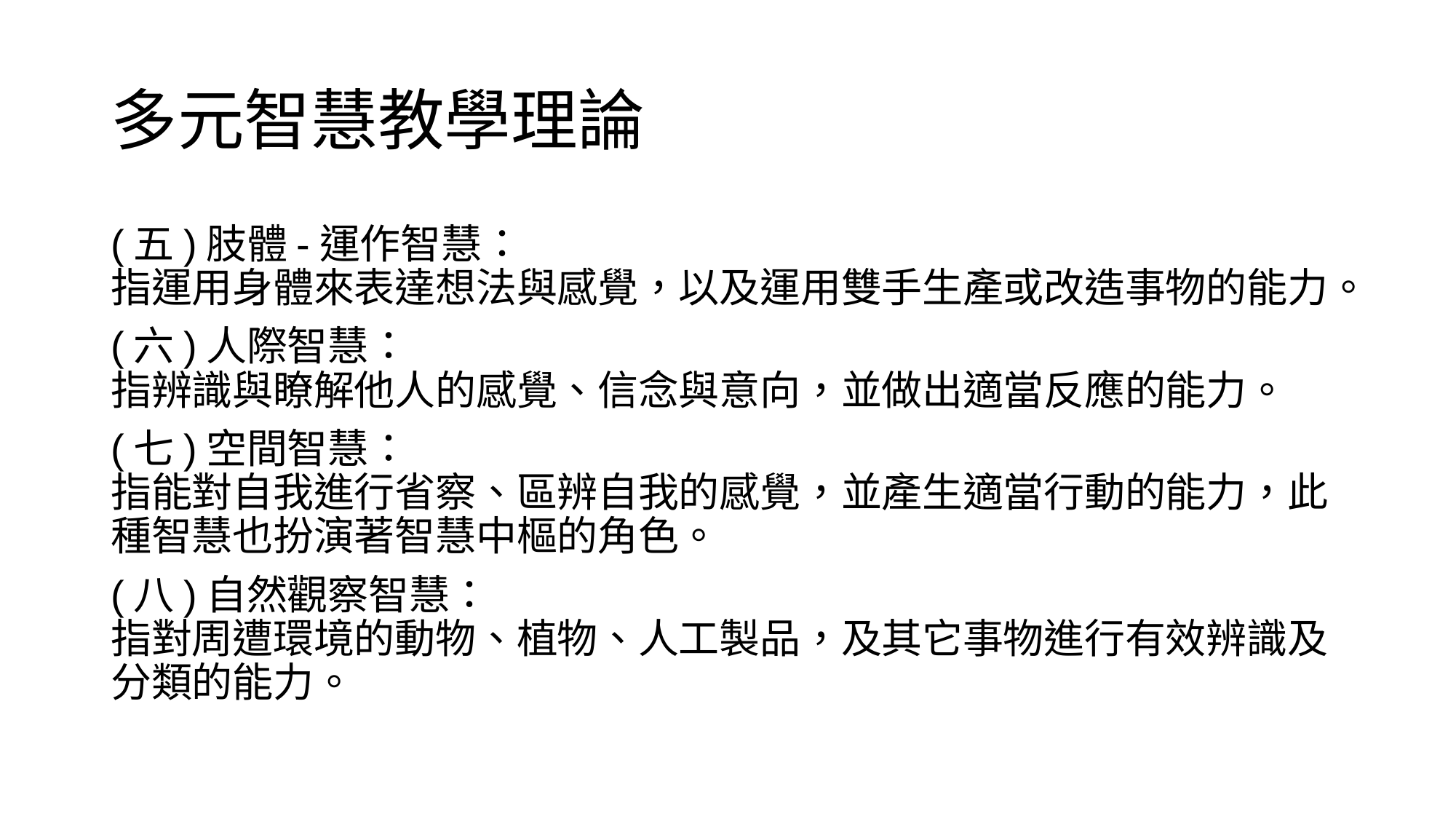

# 多元智慧教學理論
(五)肢體-運作智慧：
指運用身體來表達想法與感覺，以及運用雙手生產或改造事物的能力。
(六)人際智慧：
指辨識與瞭解他人的感覺、信念與意向，並做出適當反應的能力。
(七)空間智慧：
指能對自我進行省察、區辨自我的感覺，並產生適當行動的能力，此種智慧也扮演著智慧中樞的角色。
(八)自然觀察智慧：
指對周遭環境的動物、植物、人工製品，及其它事物進行有效辨識及分類的能力。